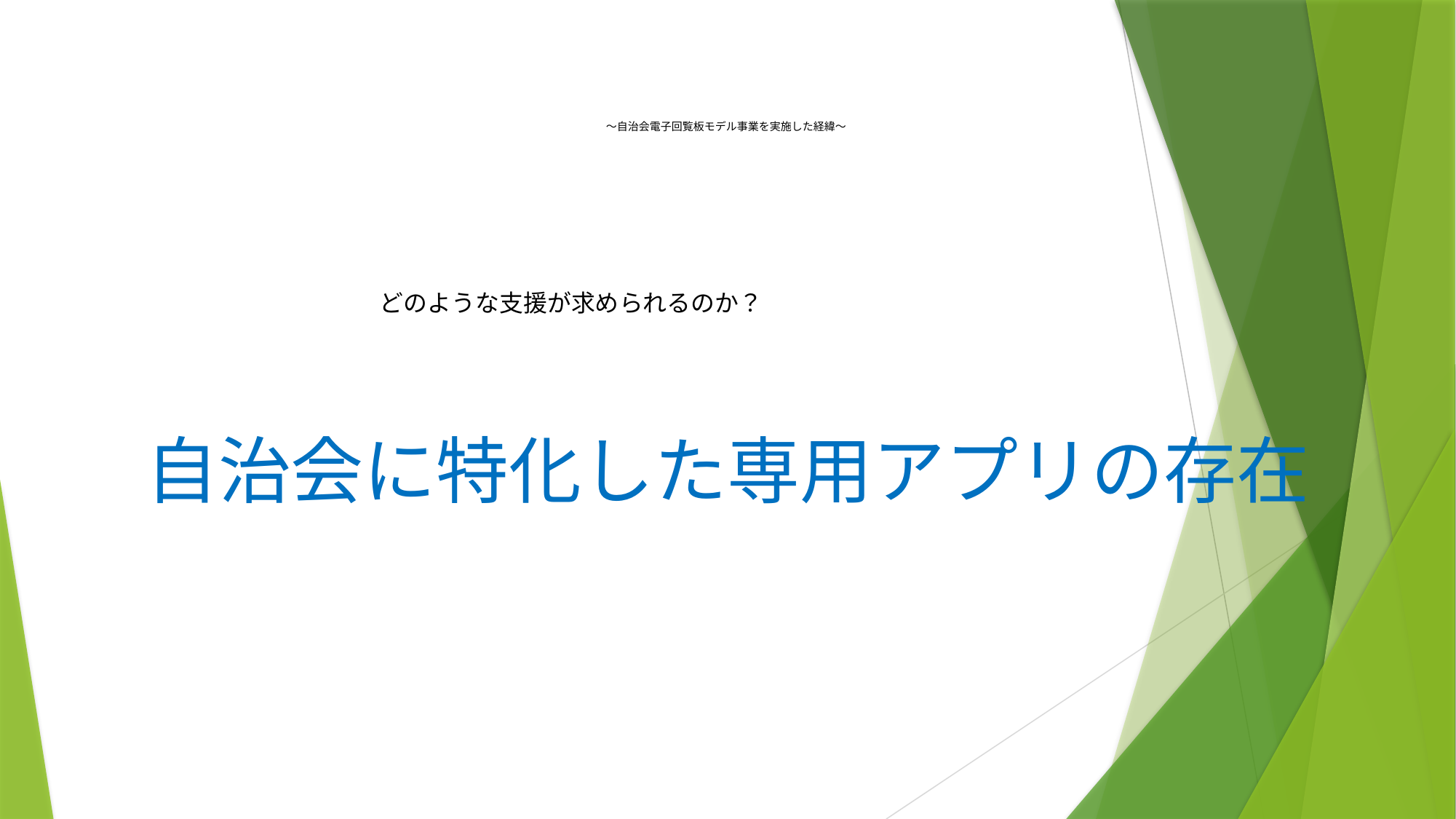

# ～自治会電子回覧板モデル事業を実施した経緯～
どのような支援が求められるのか？
自治会に特化した専用アプリの存在